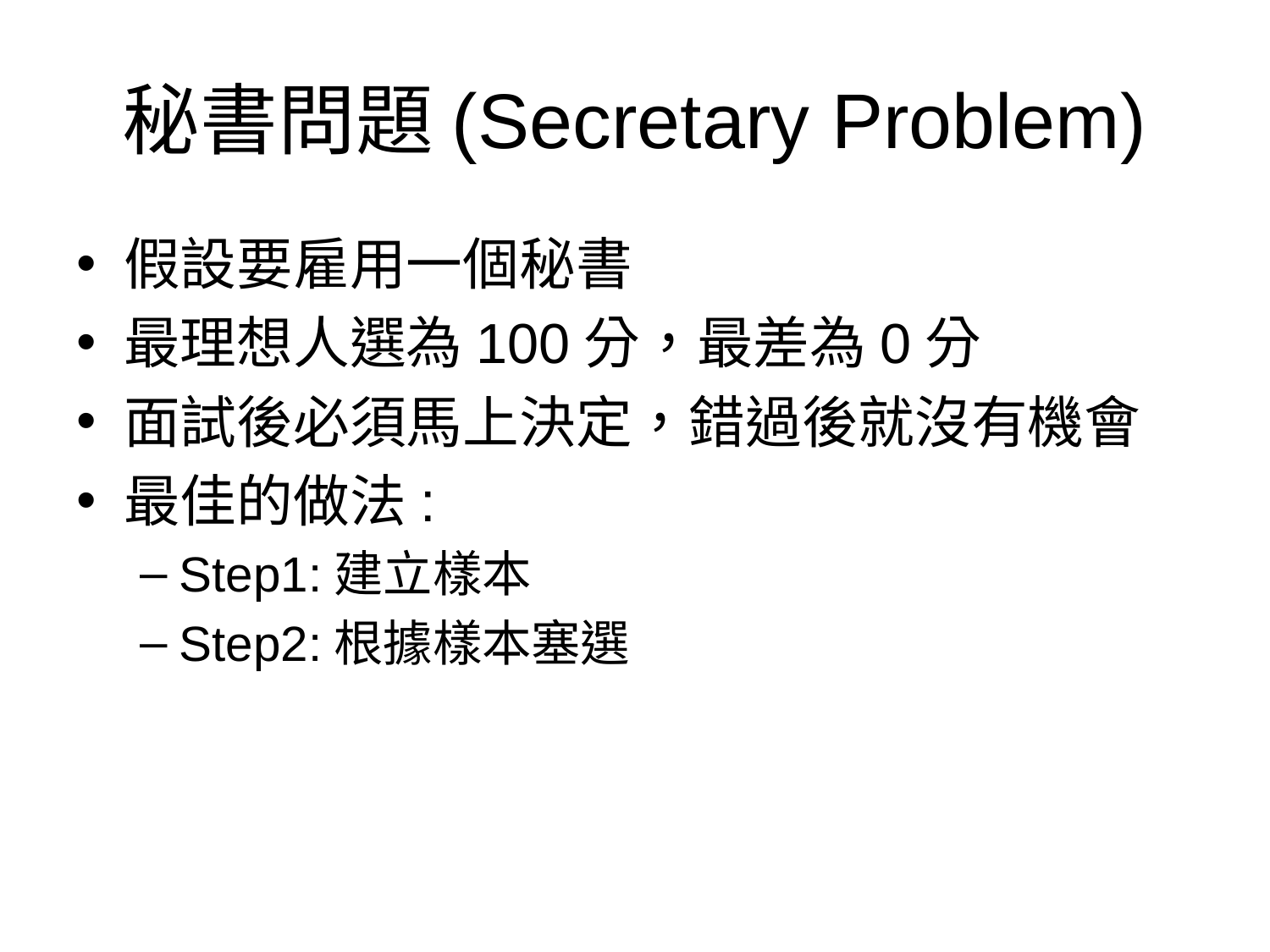

# 秘書問題(Secretary Problem)
假設要雇用一個秘書
最理想人選為100分，最差為0分
面試後必須馬上決定，錯過後就沒有機會
最佳的做法:
Step1:建立樣本
Step2:根據樣本塞選